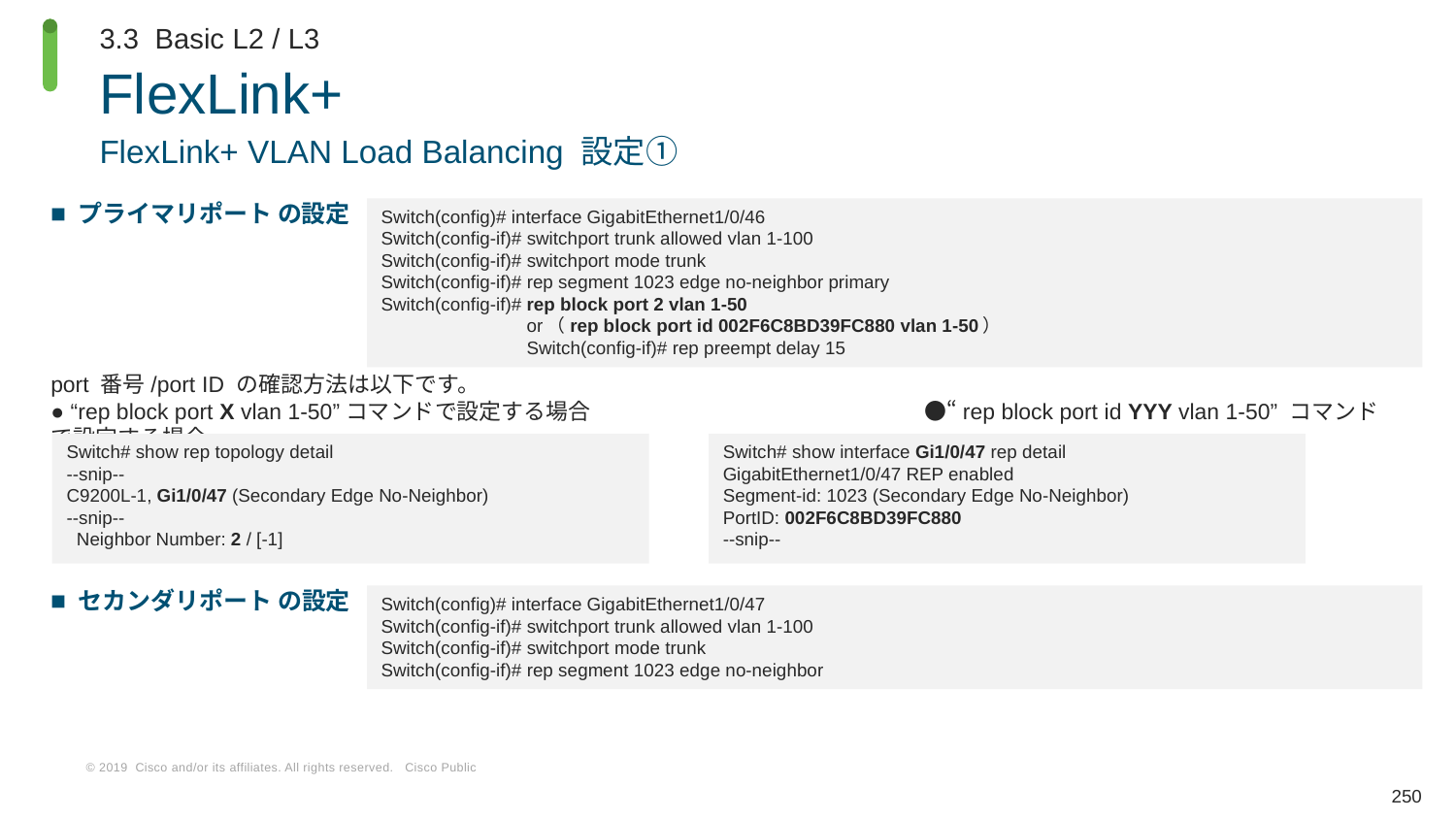

3.3  Basic L2 / L3
# FlexLink+
FlexLink+ VLAN Load Balancing 設定①
プライマリポート の設定

port 番号/port ID の確認方法は以下です。
● “rep block port X vlan 1-50”コマンドで設定する場合			●“rep block port id YYY vlan 1-50” コマンドで設定する場合
Switch(config)# interface GigabitEthernet1/0/46
Switch(config-if)# switchport trunk allowed vlan 1-100
Switch(config-if)# switchport mode trunk
Switch(config-if)# rep segment 1023 edge no-neighbor primary
Switch(config-if)# rep block port 2 vlan 1-50
or（rep block port id 002F6C8BD39FC880 vlan 1-50）
Switch(config-if)# rep preempt delay 15
Switch# show interface Gi1/0/47 rep detail
GigabitEthernet1/0/47 REP enabled
Segment-id: 1023 (Secondary Edge No-Neighbor)
PortID: 002F6C8BD39FC880
--snip--
Switch# show rep topology detail
--snip--
C9200L-1, Gi1/0/47 (Secondary Edge No-Neighbor)
--snip--
  Neighbor Number: 2 / [-1]
セカンダリポート の設定
Switch(config)# interface GigabitEthernet1/0/47
Switch(config-if)# switchport trunk allowed vlan 1-100
Switch(config-if)# switchport mode trunk
Switch(config-if)# rep segment 1023 edge no-neighbor
250